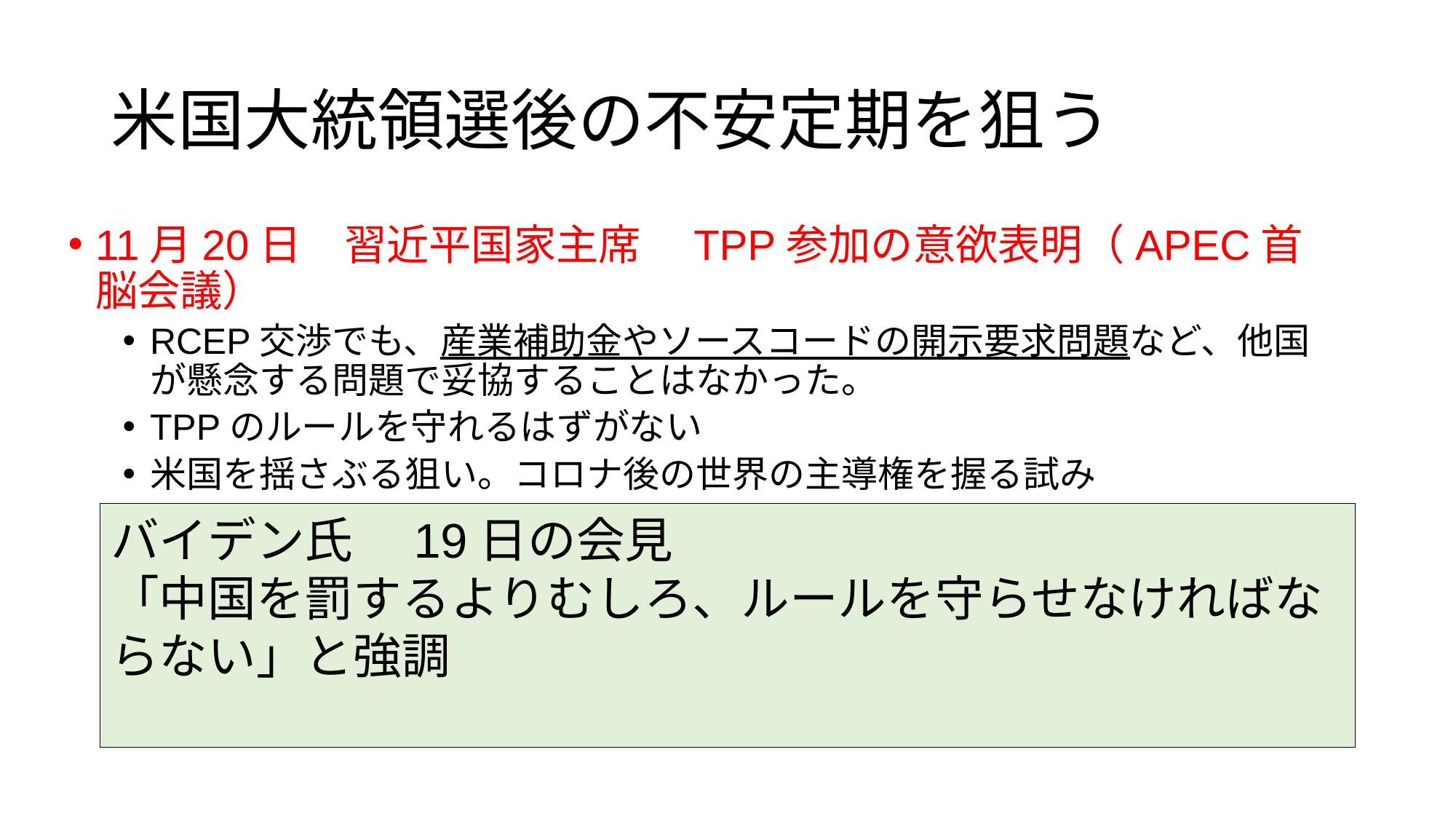

# 米国大統領選後の不安定期を狙う
11月20日　習近平国家主席　TPP参加の意欲表明（APEC首脳会議）
RCEP交渉でも、産業補助金やソースコードの開示要求問題など、他国が懸念する問題で妥協することはなかった。
TPPのルールを守れるはずがない
米国を揺さぶる狙い。コロナ後の世界の主導権を握る試み

バイデン氏　19日の会見
「中国を罰するよりむしろ、ルールを守らせなければならない」と強調